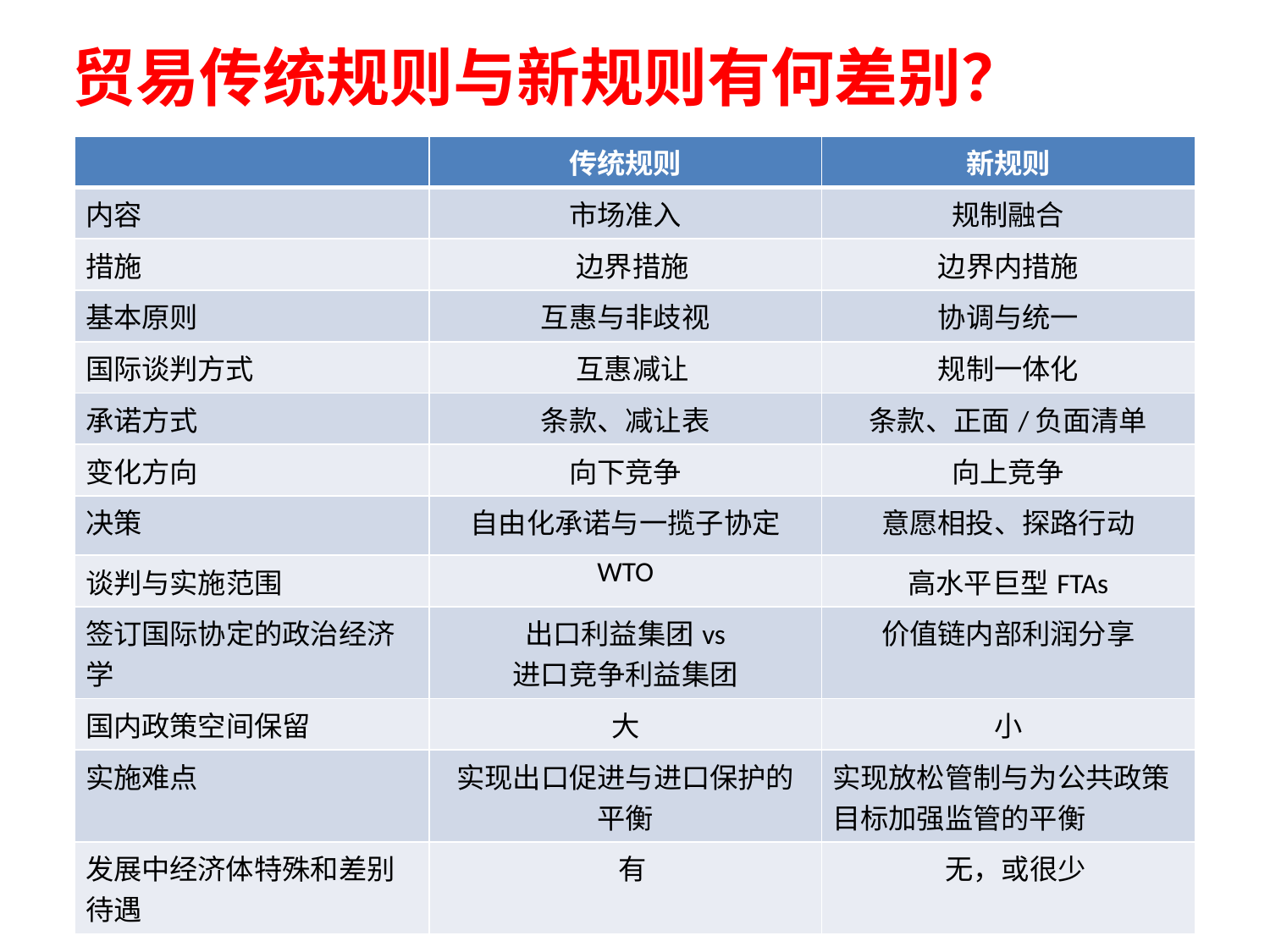

# 贸易传统规则与新规则有何差别？
|  | 传统规则 | 新规则 |
| --- | --- | --- |
| 内容 | 市场准入 | 规制融合 |
| 措施 | 边界措施 | 边界内措施 |
| 基本原则 | 互惠与非歧视 | 协调与统一 |
| 国际谈判方式 | 互惠减让 | 规制一体化 |
| 承诺方式 | 条款、减让表 | 条款、正面/负面清单 |
| 变化方向 | 向下竞争 | 向上竞争 |
| 决策 | 自由化承诺与一揽子协定 | 意愿相投、探路行动 |
| 谈判与实施范围 | WTO | 高水平巨型FTAs |
| 签订国际协定的政治经济学 | 出口利益集团vs 进口竞争利益集团 | 价值链内部利润分享 |
| 国内政策空间保留 | 大 | 小 |
| 实施难点 | 实现出口促进与进口保护的 平衡 | 实现放松管制与为公共政策目标加强监管的平衡 |
| 发展中经济体特殊和差别待遇 | 有 | 无，或很少 |
5